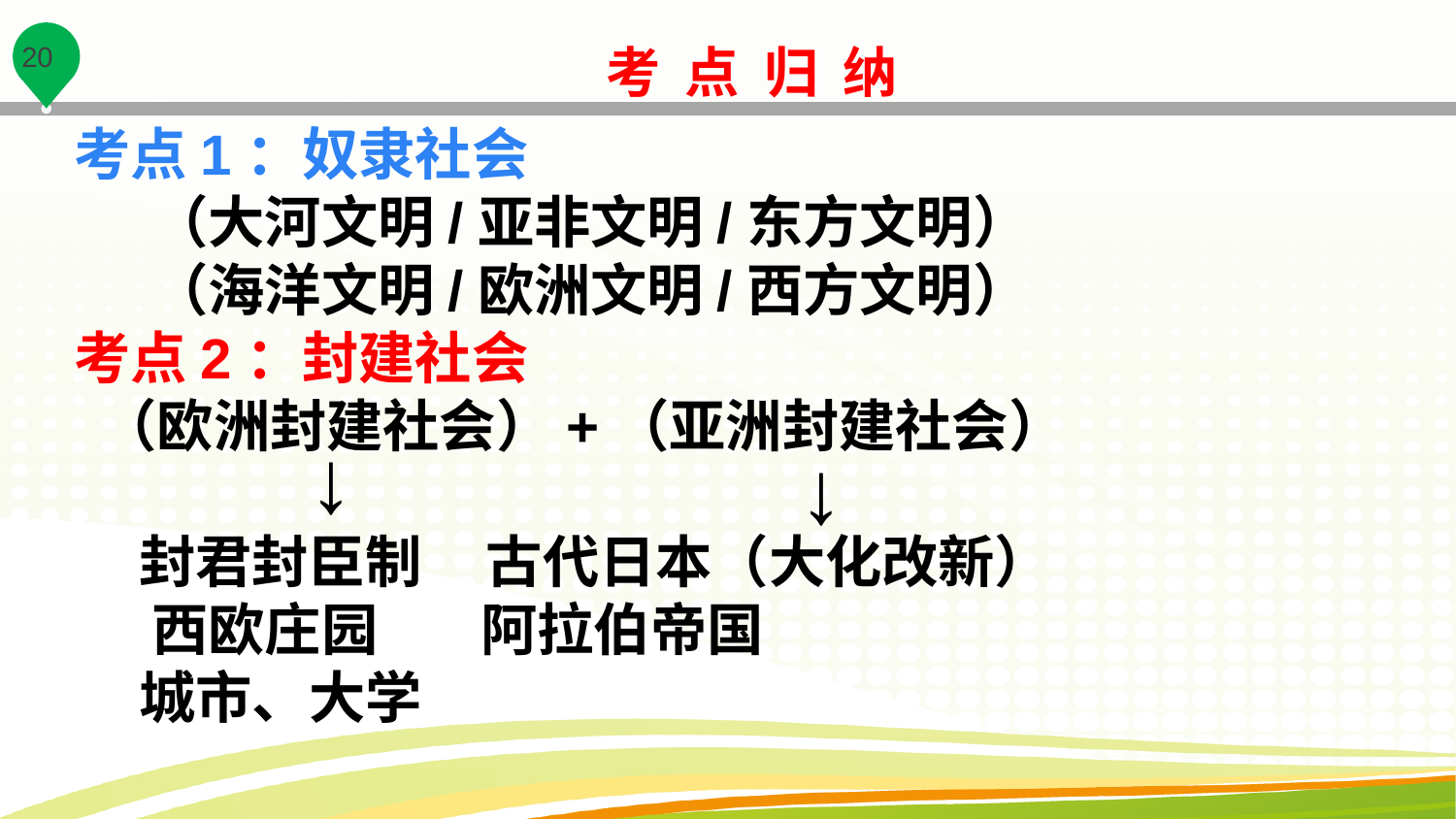

考 点 归 纳
考点1：奴隶社会
     （大河文明/亚非文明/东方文明）
     （海洋文明/欧洲文明/西方文明）
考点2：封建社会
 （欧洲封建社会）+（亚洲封建社会）

    封君封臣制     古代日本（大化改新）
     西欧庄园        阿拉伯帝国
    城市、大学

↓
↓